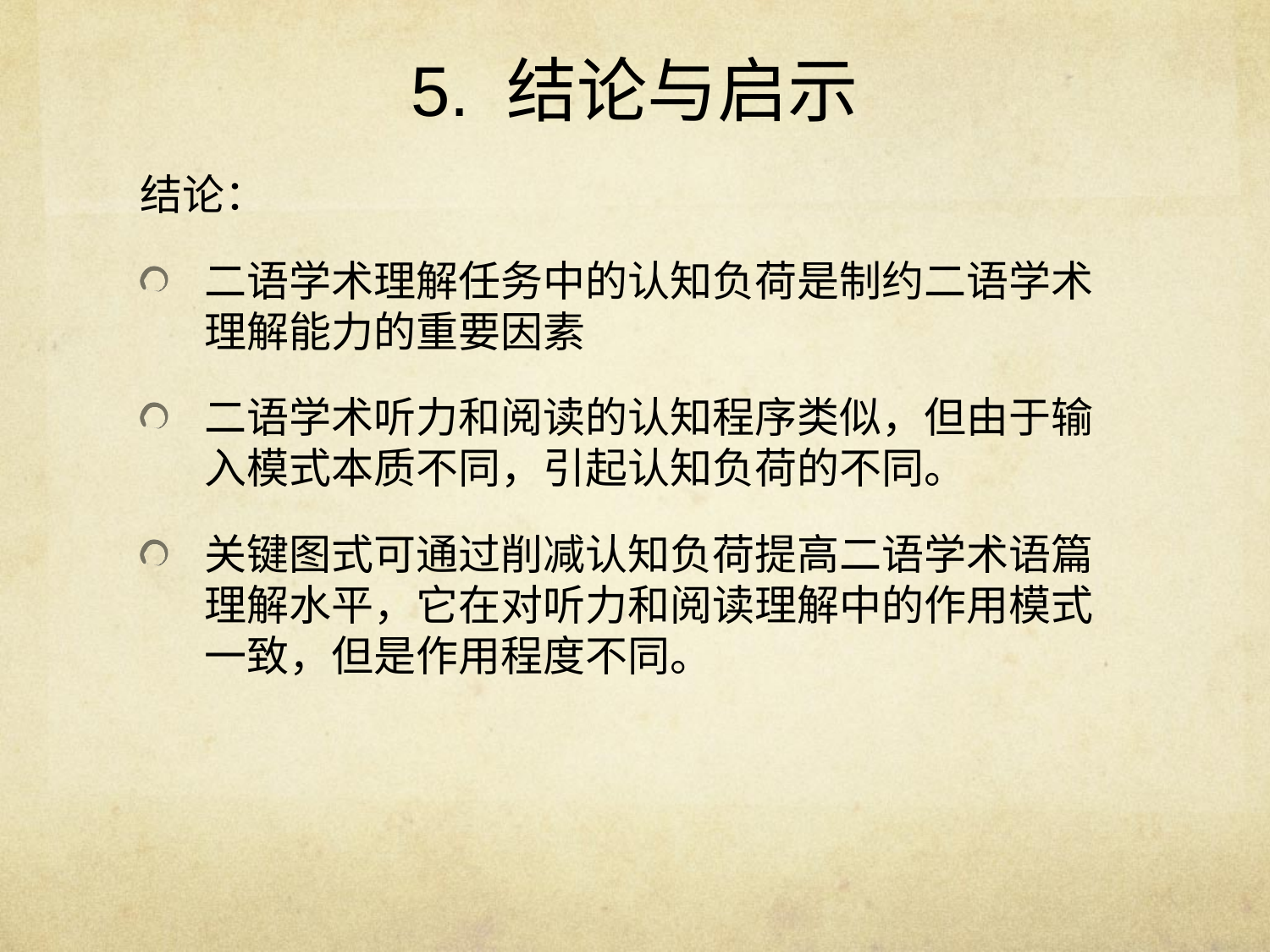

# 5. 结论与启示
结论：
二语学术理解任务中的认知负荷是制约二语学术理解能力的重要因素
二语学术听力和阅读的认知程序类似，但由于输入模式本质不同，引起认知负荷的不同。
关键图式可通过削减认知负荷提高二语学术语篇理解水平，它在对听力和阅读理解中的作用模式一致，但是作用程度不同。